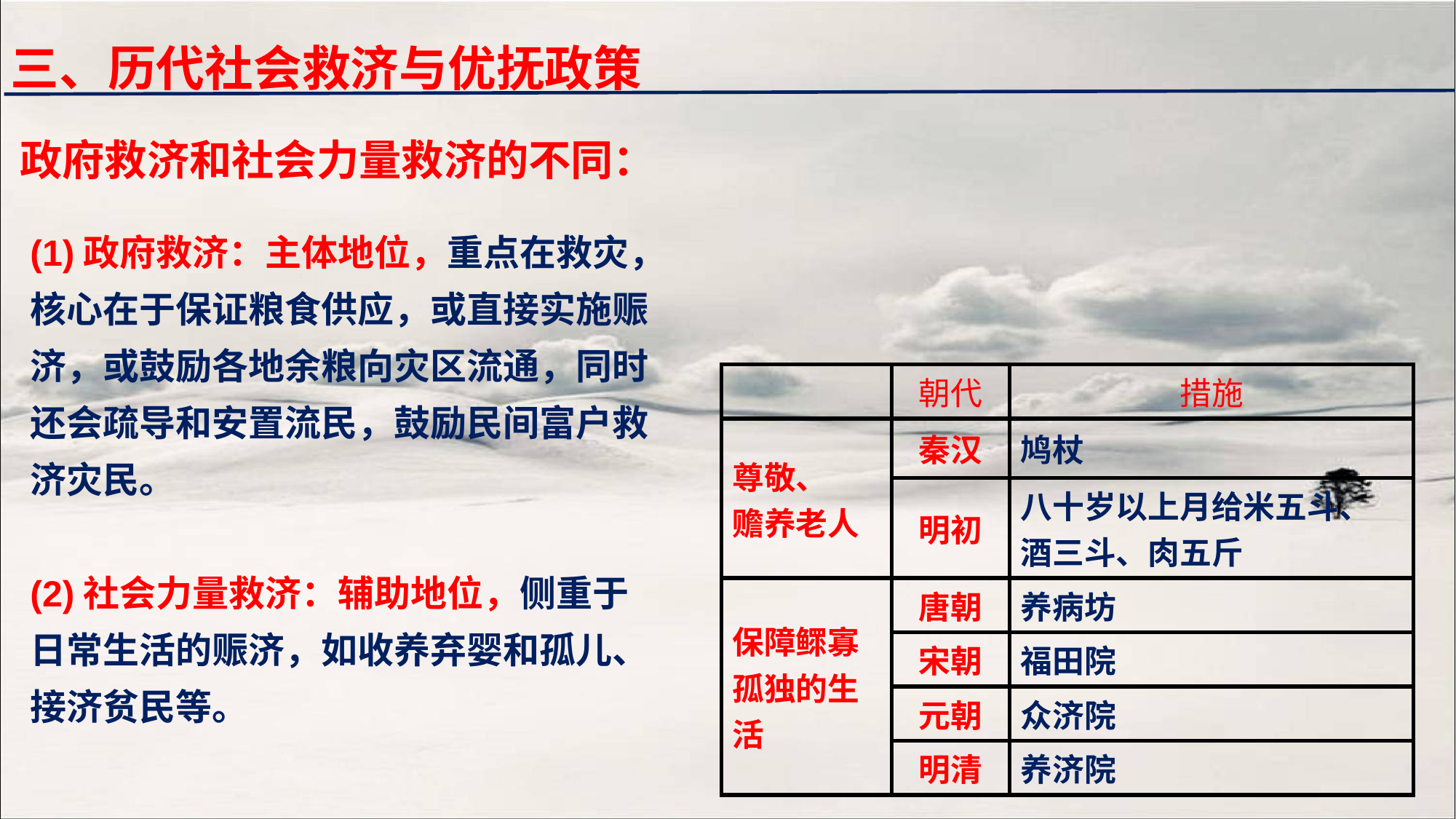

三、历代社会救济与优抚政策
政府救济和社会力量救济的不同：
(1)政府救济：主体地位，重点在救灾，核心在于保证粮食供应，或直接实施赈济，或鼓励各地余粮向灾区流通，同时还会疏导和安置流民，鼓励民间富户救济灾民。

(2)社会力量救济：辅助地位，侧重于日常生活的赈济，如收养弃婴和孤儿、接济贫民等。
|  | 朝代 | 措施 |
| --- | --- | --- |
| 尊敬、 赡养老人 | 秦汉 | 鸠杖 |
|  | 明初 | 八十岁以上月给米五斗、酒三斗、肉五斤 |
| 保障鳏寡孤独的生活 | 唐朝 | 养病坊 |
|  | 宋朝 | 福田院 |
|  | 元朝 | 众济院 |
|  | 明清 | 养济院 |